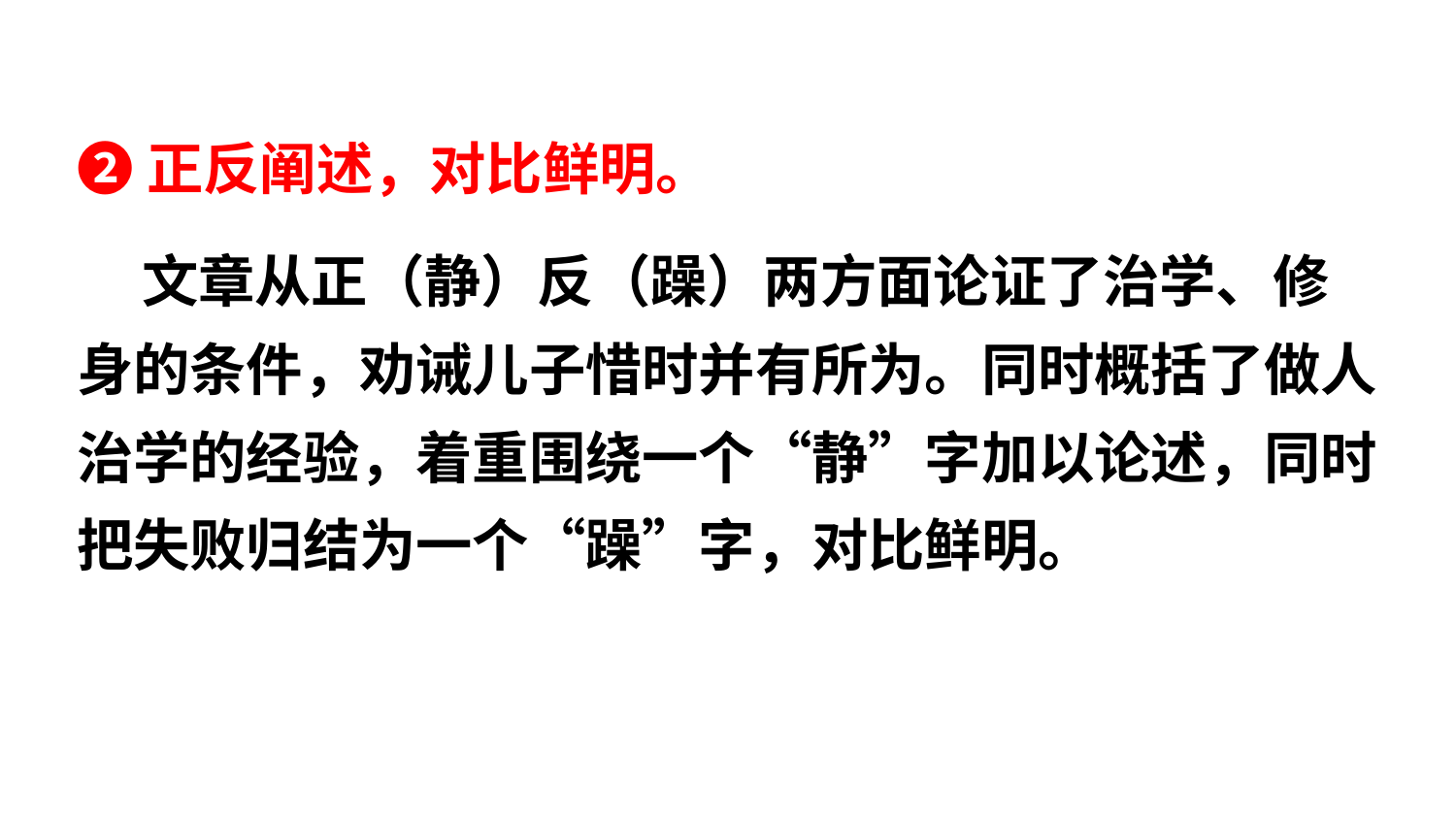

❷正反阐述，对比鲜明。
    文章从正（静）反（躁）两方面论证了治学、修身的条件，劝诫儿子惜时并有所为。同时概括了做人治学的经验，着重围绕一个“静”字加以论述，同时把失败归结为一个“躁”字，对比鲜明。